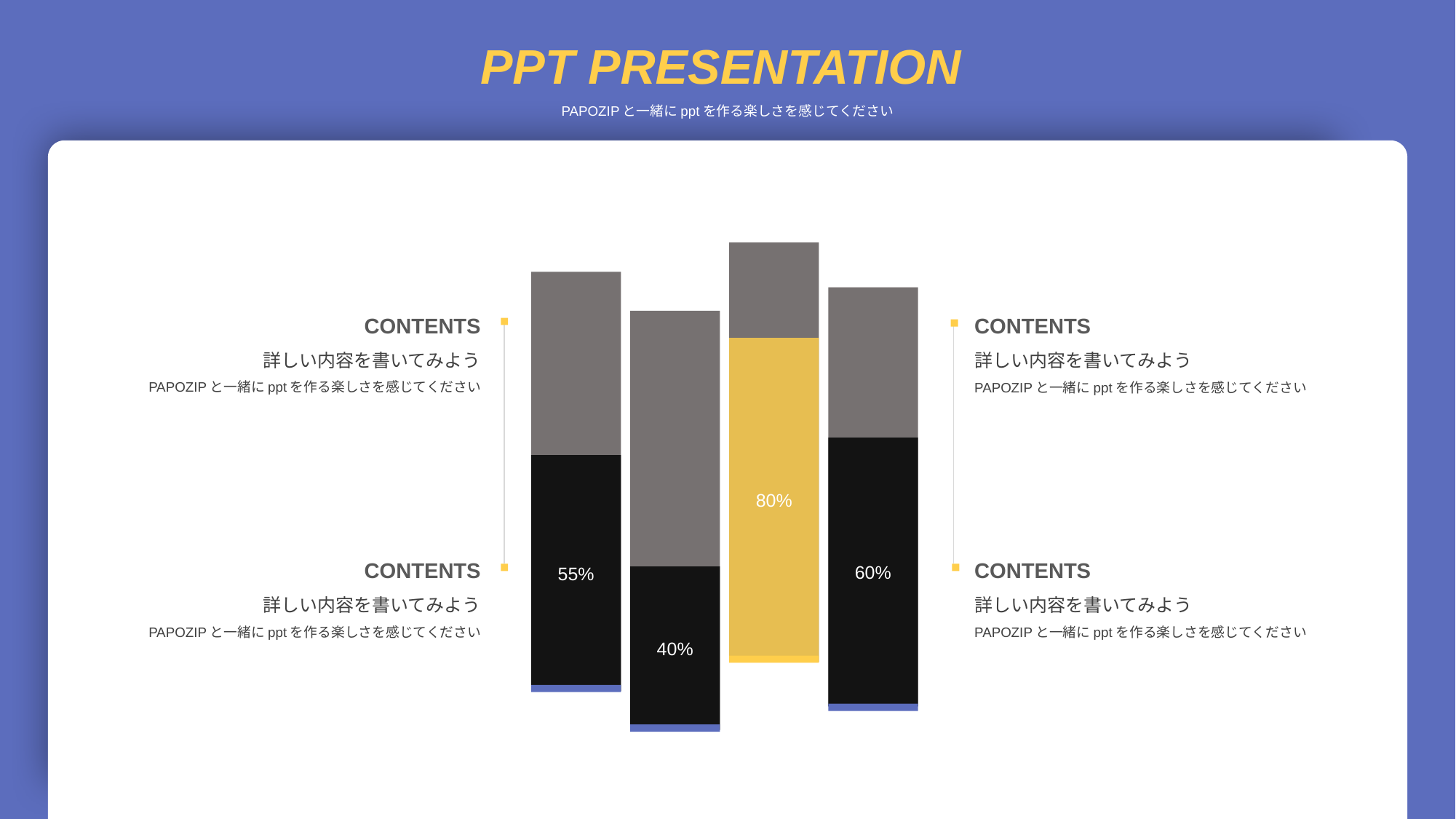

PPT PRESENTATION
PAPOZIPと一緒にpptを作る楽しさを感じてください

CONTENTS
詳しい内容を書いてみよう
PAPOZIPと一緒にpptを作る楽しさを感じてください
CONTENTS
詳しい内容を書いてみよう
PAPOZIPと一緒にpptを作る楽しさを感じてください

80%
60%
55%
CONTENTS
詳しい内容を書いてみよう
PAPOZIPと一緒にpptを作る楽しさを感じてください
CONTENTS
詳しい内容を書いてみよう
PAPOZIPと一緒にpptを作る楽しさを感じてください
40%